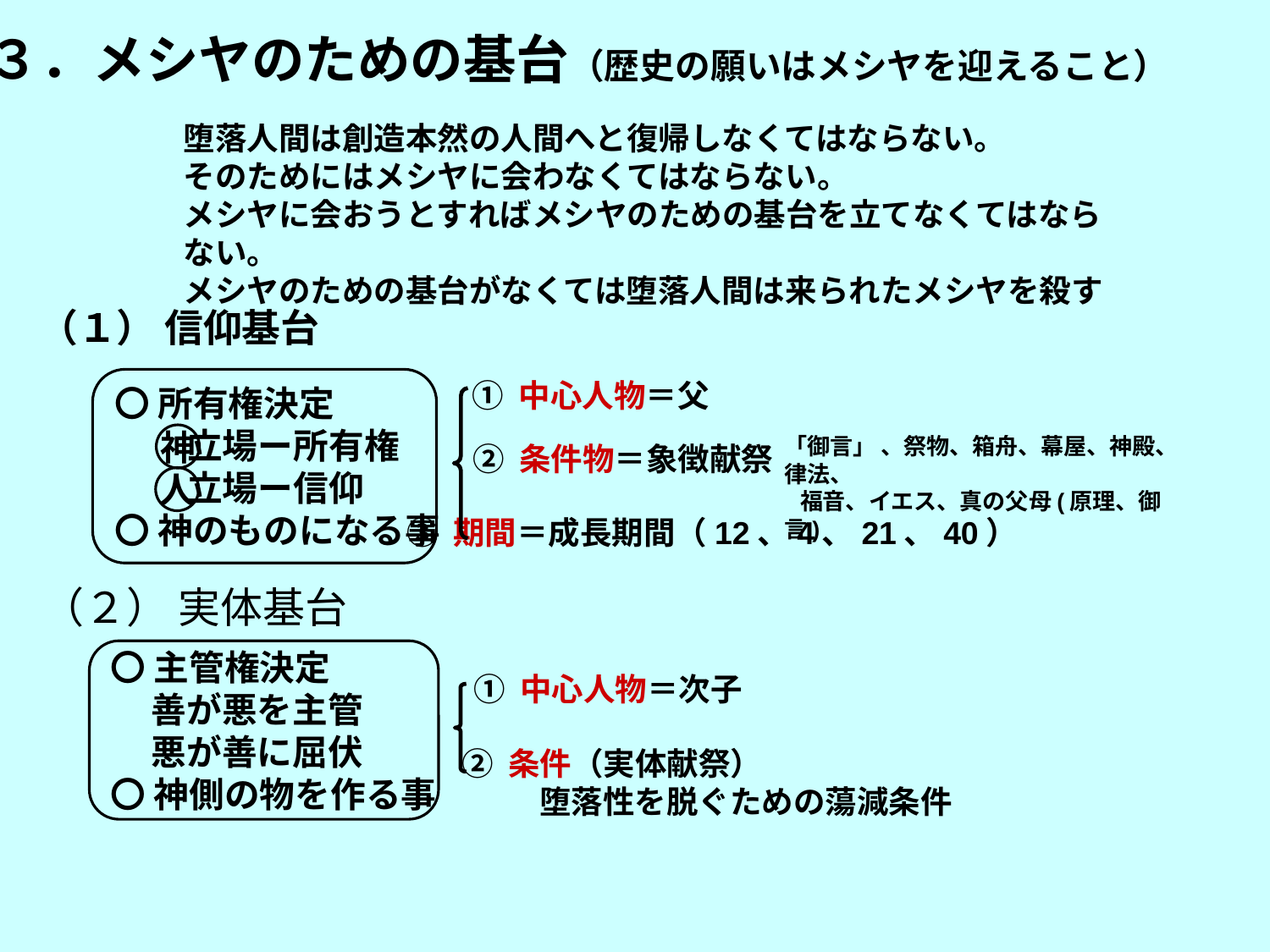

３．メシヤのための基台（歴史の願いはメシヤを迎えること）
堕落人間は創造本然の人間へと復帰しなくてはならない。
そのためにはメシヤに会わなくてはならない。
メシヤに会おうとすればメシヤのための基台を立てなくてはならない。
メシヤのための基台がなくては堕落人間は来られたメシヤを殺す
（１） 信仰基台
〇 所有権決定
        立場ー所有権
        立場ー信仰
〇 神のものになる事
① 中心人物＝父

神
「御言」 、祭物、箱舟、幕屋、神殿、律法、
  福音、イエス、真の父母(原理、御言)
② 条件物＝象徴献祭
人
③ 期間＝成長期間（12、4、21、40）
（２） 実体基台
〇 主管権決定
    善が悪を主管
    悪が善に屈伏
〇 神側の物を作る事
① 中心人物＝次子

② 条件（実体献祭）
　　  堕落性を脱ぐための蕩減条件